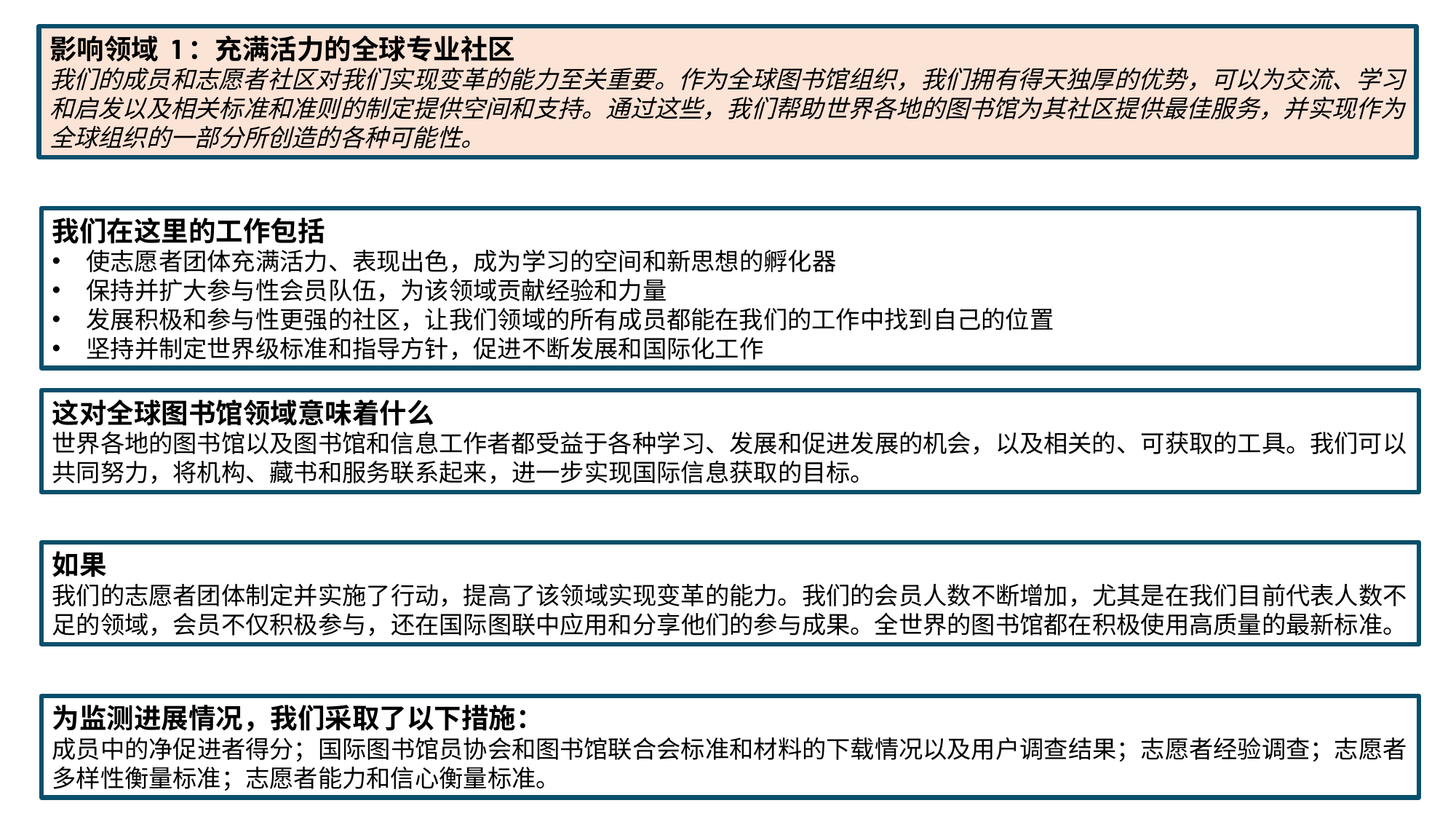

影响领域 1：充满活力的全球专业社区
我们的成员和志愿者社区对我们实现变革的能力至关重要。作为全球图书馆组织，我们拥有得天独厚的优势，可以为交流、学习和启发以及相关标准和准则的制定提供空间和支持。通过这些，我们帮助世界各地的图书馆为其社区提供最佳服务，并实现作为全球组织的一部分所创造的各种可能性。
我们在这里的工作包括
使志愿者团体充满活力、表现出色，成为学习的空间和新思想的孵化器
保持并扩大参与性会员队伍，为该领域贡献经验和力量
发展积极和参与性更强的社区，让我们领域的所有成员都能在我们的工作中找到自己的位置
坚持并制定世界级标准和指导方针，促进不断发展和国际化工作
这对全球图书馆领域意味着什么
世界各地的图书馆以及图书馆和信息工作者都受益于各种学习、发展和促进发展的机会，以及相关的、可获取的工具。我们可以共同努力，将机构、藏书和服务联系起来，进一步实现国际信息获取的目标。
如果
我们的志愿者团体制定并实施了行动，提高了该领域实现变革的能力。我们的会员人数不断增加，尤其是在我们目前代表人数不足的领域，会员不仅积极参与，还在国际图联中应用和分享他们的参与成果。全世界的图书馆都在积极使用高质量的最新标准。
为监测进展情况，我们采取了以下措施：
成员中的净促进者得分；国际图书馆员协会和图书馆联合会标准和材料的下载情况以及用户调查结果；志愿者经验调查；志愿者多样性衡量标准；志愿者能力和信心衡量标准。